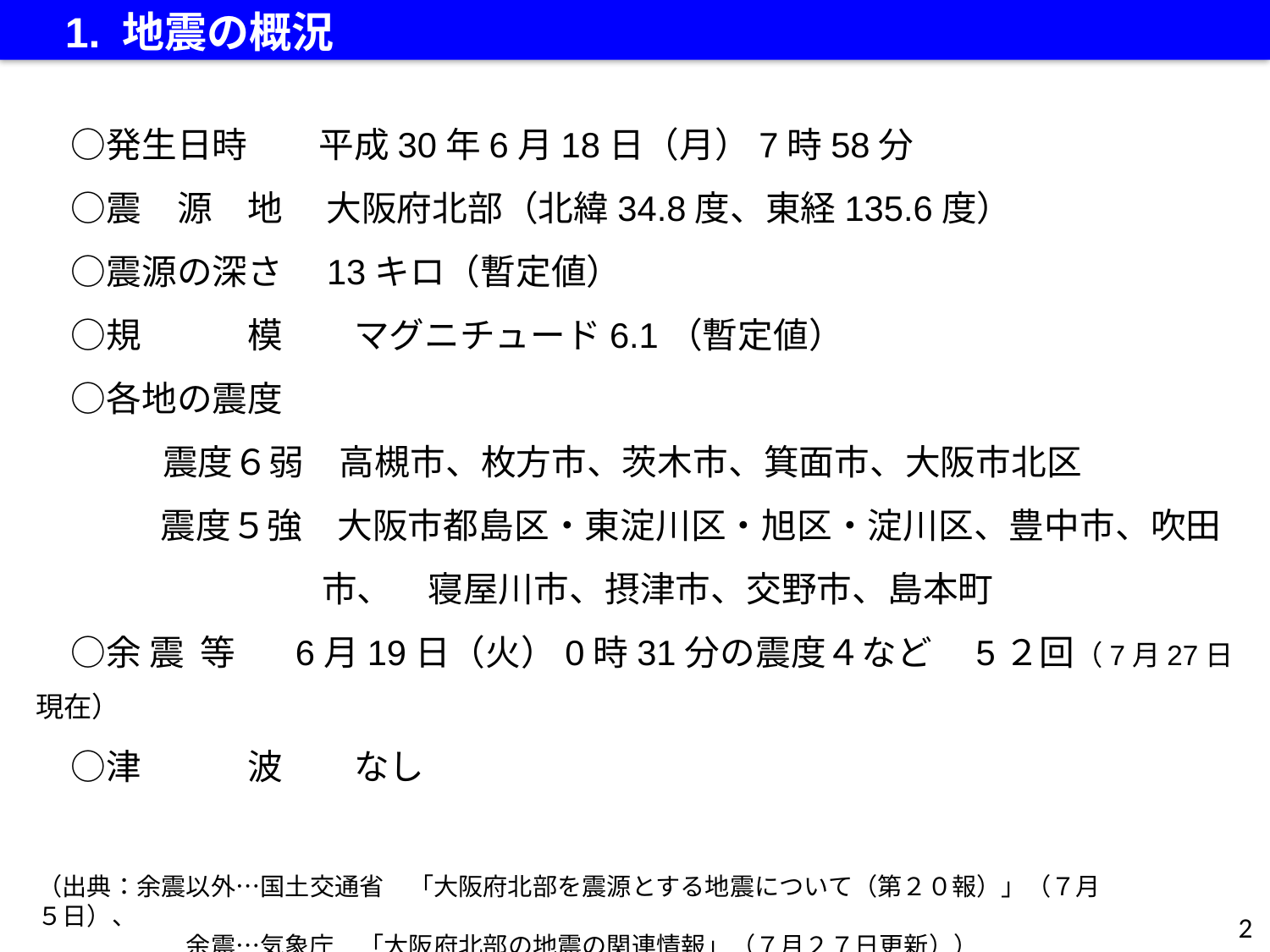

1. 地震の概況
　○発生日時　　平成30年6月18日（月）7時58分
　○震　源　地　 大阪府北部（北緯34.8度、東経135.6度）
　○震源の深さ　13キロ（暫定値）
　○規　　　模　　マグニチュード6.1（暫定値）
　○各地の震度
	震度６弱　高槻市、枚方市、茨木市、箕面市、大阪市北区
震度５強　大阪市都島区・東淀川区・旭区・淀川区、豊中市、吹田市、　寝屋川市、摂津市、交野市、島本町
　○余 震  等  　6月19日（火）0時31分の震度４など　5２回（7月27日現在）
　○津　　　波　　なし
（出典：余震以外…国土交通省　「大阪府北部を震源とする地震について（第２０報）」（７月５日）、
　　　　　　余震…気象庁　「大阪府北部の地震の関連情報」（７月２７日更新））
2